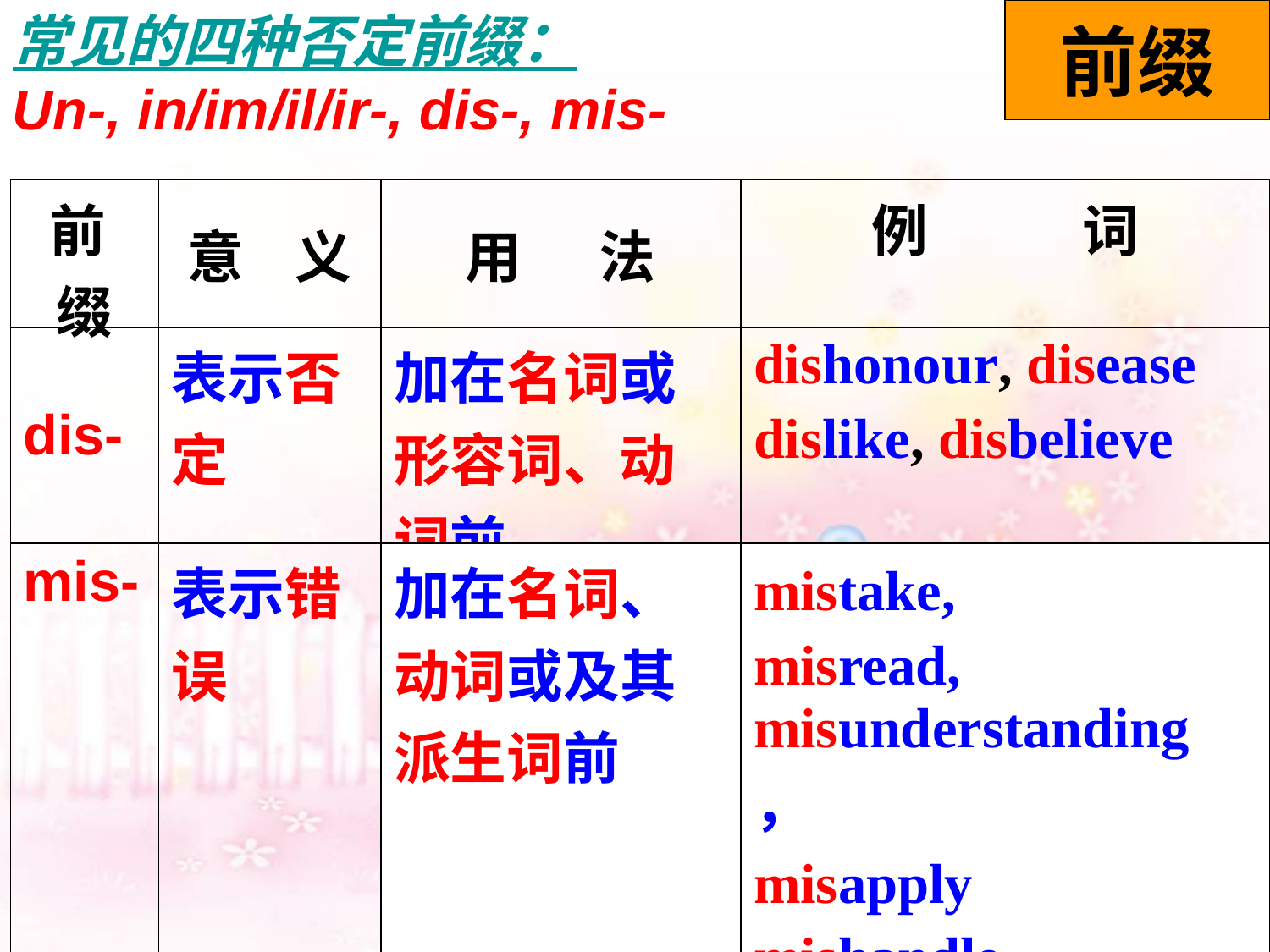

常见的四种否定前缀：
Un-, in/im/il/ir-, dis-, mis-
前缀
| 前 缀 | 意 义 | 用 法 | 例 词 |
| --- | --- | --- | --- |
| dis- | 表示否定 | 加在名词或形容词、动词前 | dishonour, disease dislike, disbelieve |
| mis- | 表示错误 | 加在名词、动词或及其派生词前 | mistake, misread, misunderstanding， misapply mishandle |